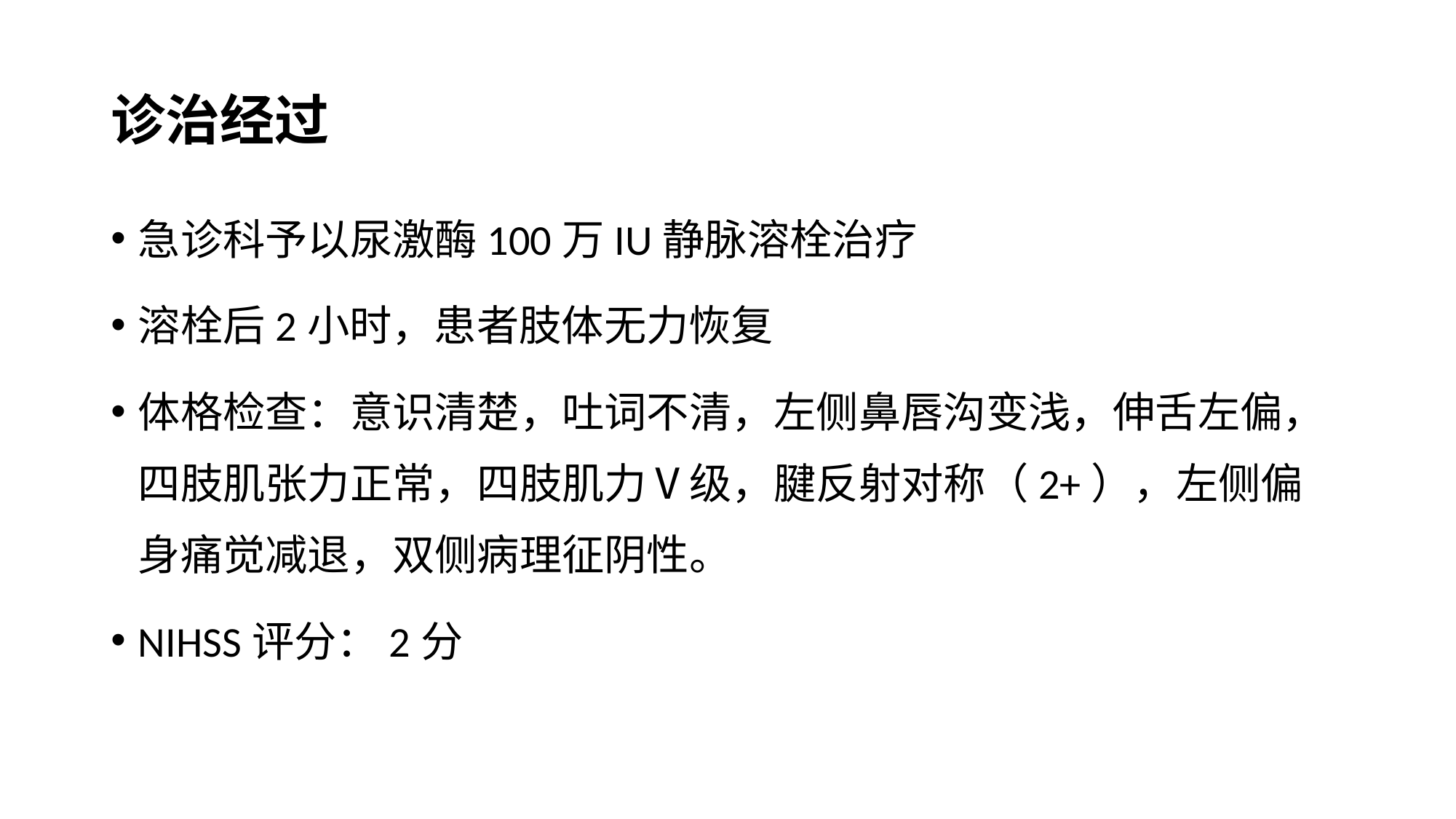

# 诊治经过
急诊科予以尿激酶100万IU静脉溶栓治疗
溶栓后2小时，患者肢体无力恢复
体格检查：意识清楚，吐词不清，左侧鼻唇沟变浅，伸舌左偏，四肢肌张力正常，四肢肌力Ⅴ级，腱反射对称（2+），左侧偏身痛觉减退，双侧病理征阴性。
NIHSS评分：2分